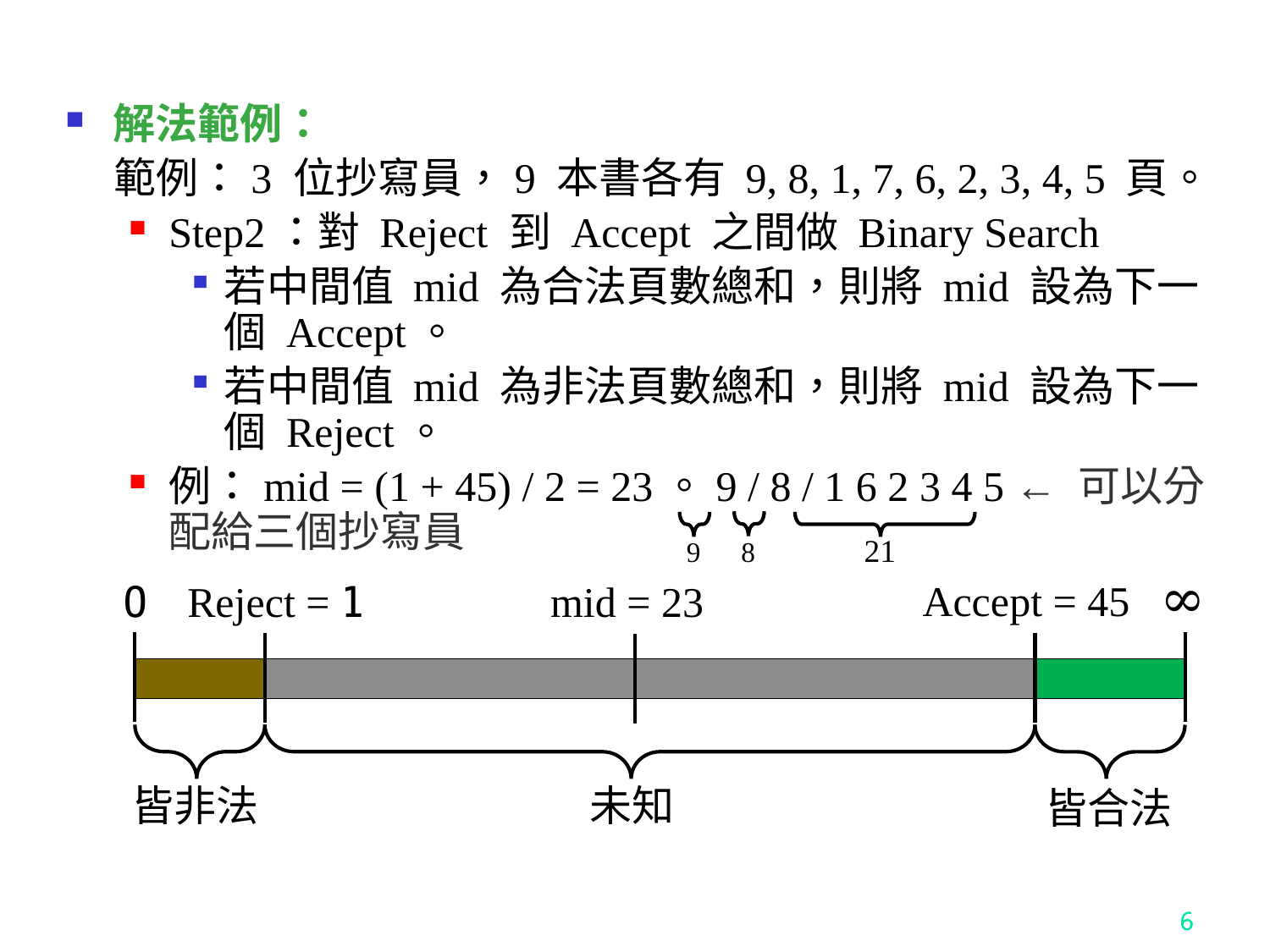

解法範例：
    範例：3 位抄寫員，9 本書各有 9, 8, 1, 7, 6, 2, 3, 4, 5 頁。
Step2：對 Reject 到 Accept 之間做 Binary Search
若中間值 mid 為合法頁數總和，則將 mid 設為下一個 Accept。
若中間值 mid 為非法頁數總和，則將 mid 設為下一個 Reject。
例：mid = (1 + 45) / 2 = 23。9 / 8 / 1 6 2 3 4 5 ← 可以分配給三個抄寫員

8
21
9

∞
Accept = 45
Reject = 1
0

皆非法
未知
皆合法
mid = 23
6